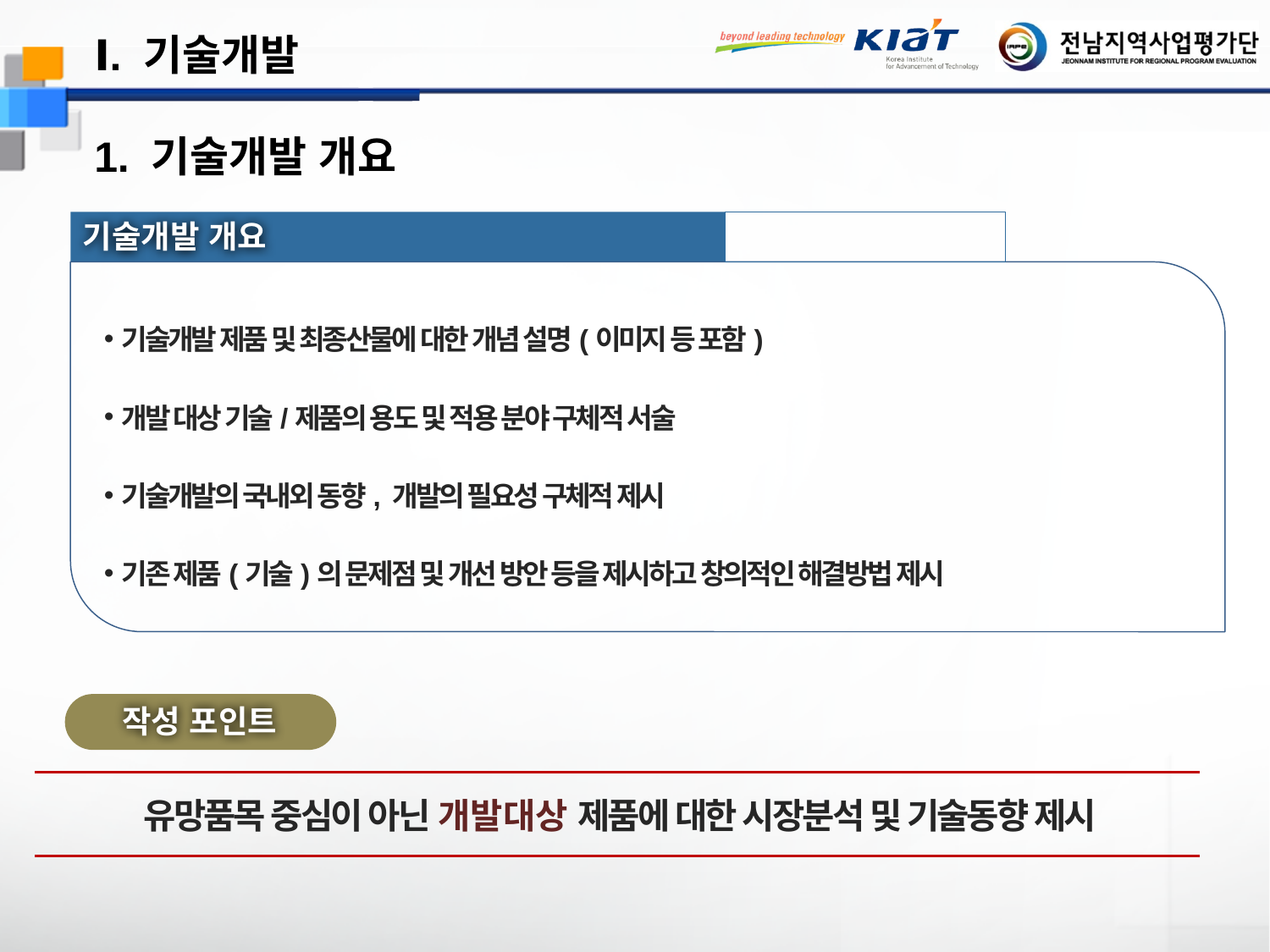

Ⅰ. 기술개발

1. 기술개발 개요

기술개발 개요

기술개발 제품 및 최종산물에 대한 개념 설명(이미지 등 포함)
개발 대상 기술/제품의 용도 및 적용 분야 구체적 서술
기술개발의 국내외 동향, 개발의 필요성 구체적 제시
기존 제품(기술)의 문제점 및 개선 방안 등을 제시하고 창의적인 해결방법 제시

작성 포인트
유망품목 중심이 아닌 개발대상 제품에 대한 시장분석 및 기술동향 제시